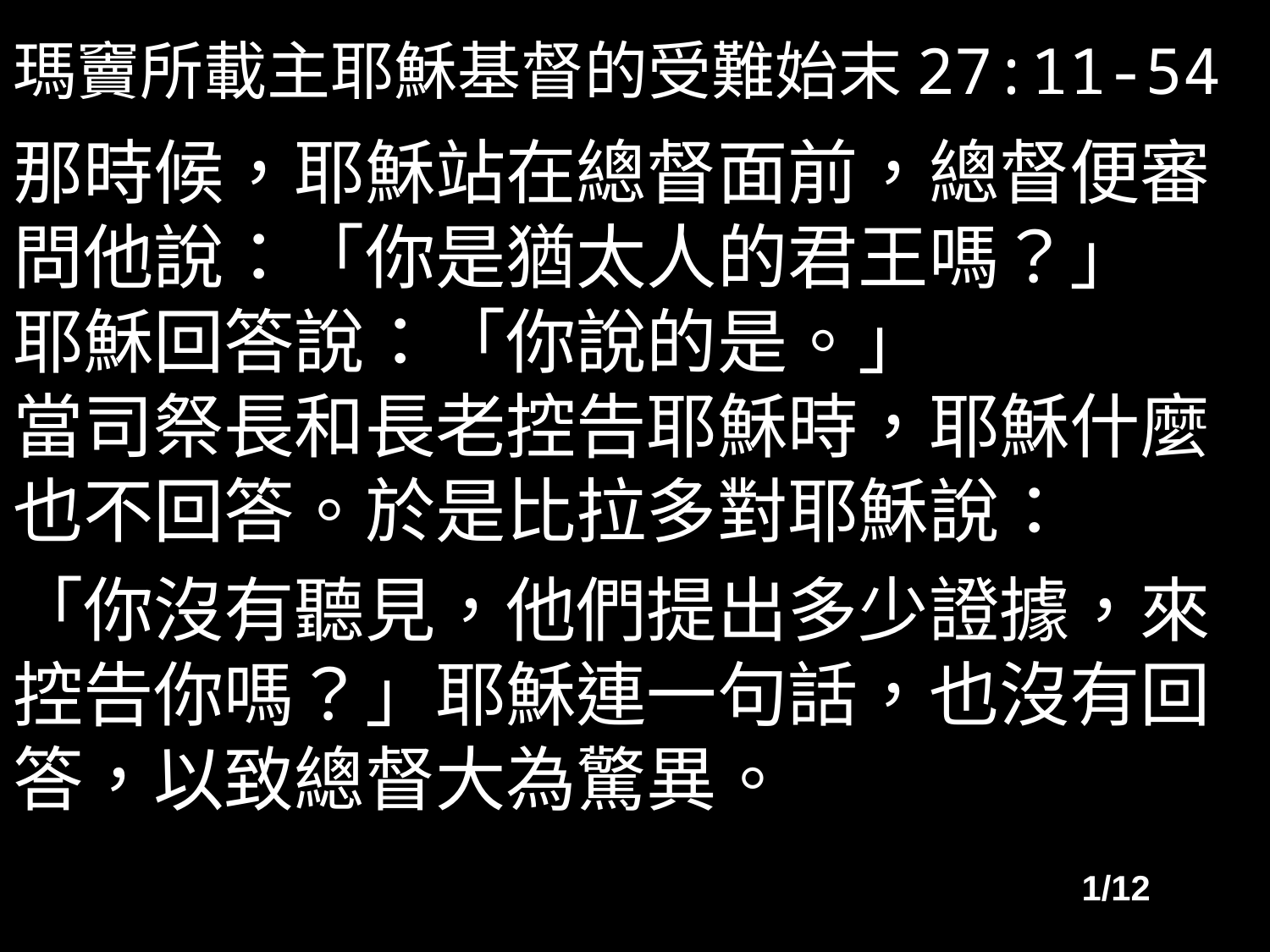

瑪竇所載主耶穌基督的受難始末27:11-54
那時候，耶穌站在總督面前，總督便審問他說：「你是猶太人的君王嗎？」
耶穌回答說：「你說的是。」
當司祭長和長老控告耶穌時，耶穌什麼也不回答。於是比拉多對耶穌說：
「你沒有聽見，他們提出多少證據，來控告你嗎？」耶穌連一句話，也沒有回答，以致總督大為驚異。
1/12